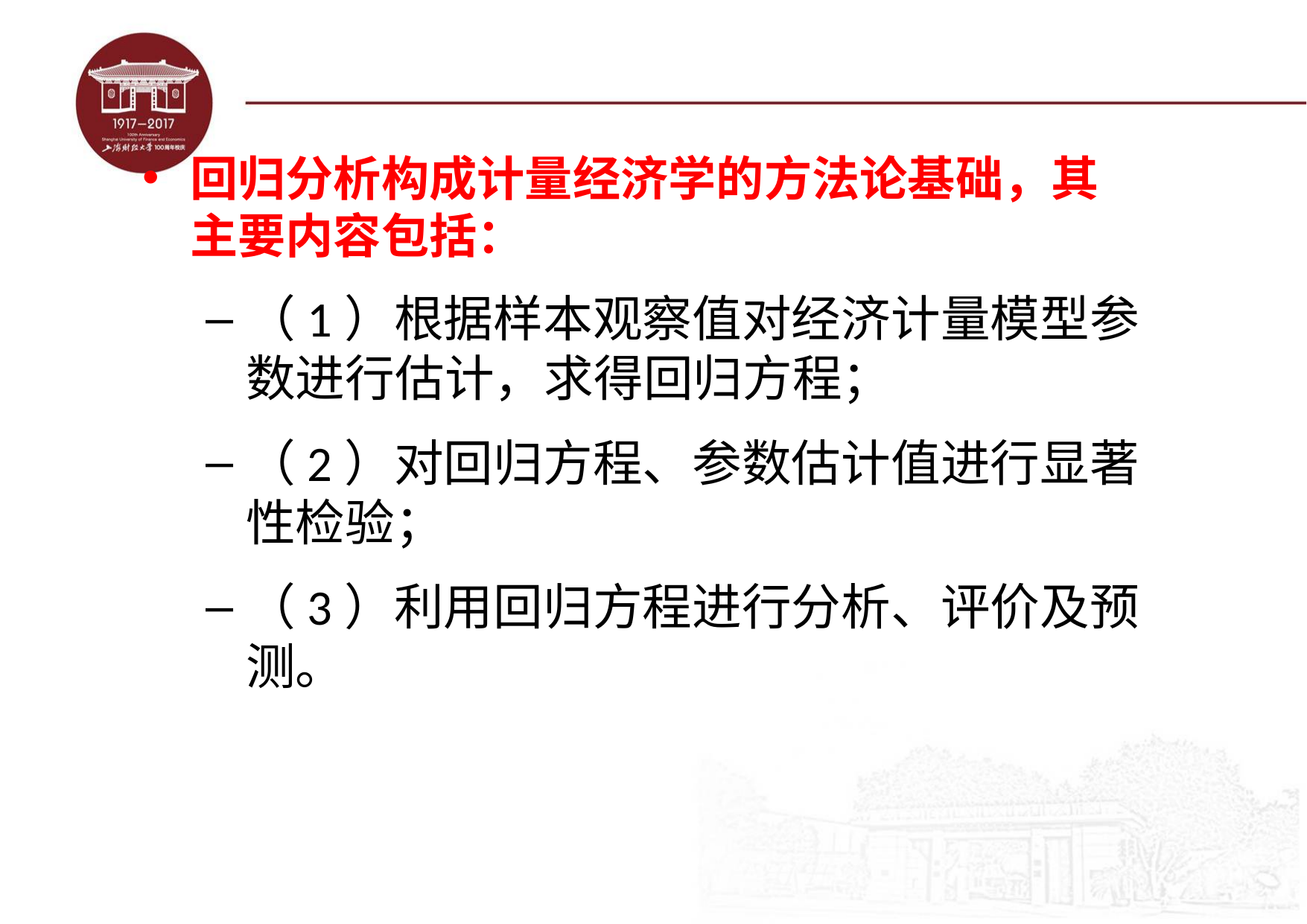

回归分析构成计量经济学的方法论基础，其主要内容包括：
（1）根据样本观察值对经济计量模型参数进行估计，求得回归方程；
（2）对回归方程、参数估计值进行显著性检验；
（3）利用回归方程进行分析、评价及预测。